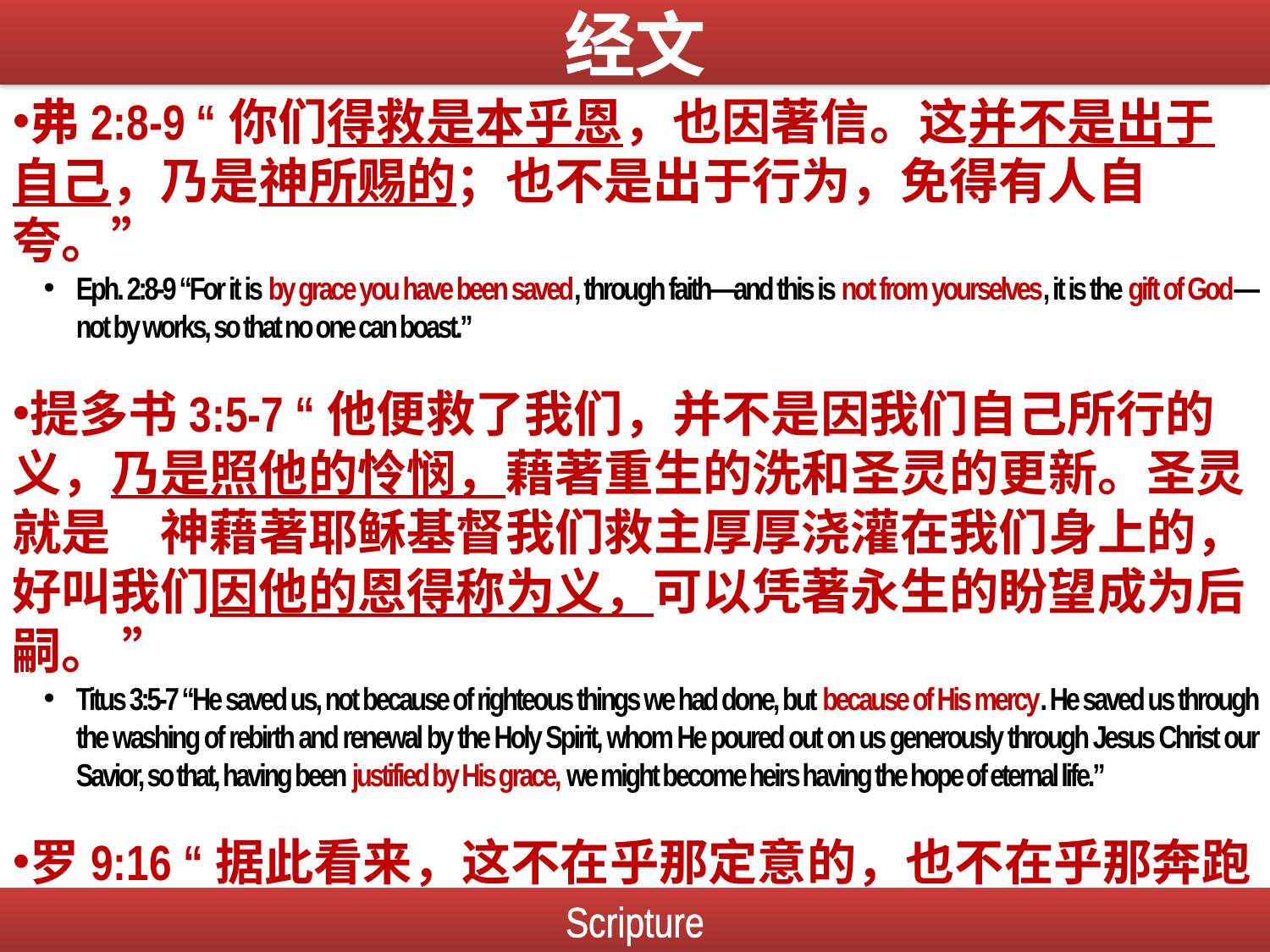

经文
弗2:8-9 “你们得救是本乎恩，也因著信。这并不是出于自己，乃是神所赐的；也不是出于行为，免得有人自夸。”
Eph. 2:8-9 “For it is by grace you have been saved, through faith—and this is not from yourselves, it is the gift of God— not by works, so that no one can boast.”

提多书3:5-7 “他便救了我们，并不是因我们自己所行的义，乃是照他的怜悯，藉著重生的洗和圣灵的更新。圣灵就是　神藉著耶稣基督我们救主厚厚浇灌在我们身上的，好叫我们因他的恩得称为义，可以凭著永生的盼望成为后嗣。 ”
Titus 3:5-7 “He saved us, not because of righteous things we had done, but because of His mercy. He saved us through the washing of rebirth and renewal by the Holy Spirit, whom He poured out on us generously through Jesus Christ our Savior, so that, having been justified by His grace, we might become heirs having the hope of eternal life.”

罗9:16 “据此看来，这不在乎那定意的，也不在乎那奔跑的，只在乎发怜悯的神。”
Rom. 9:16 “It does not, therefore, depend on human desire or effort, but on God’s mercy.”
Scripture